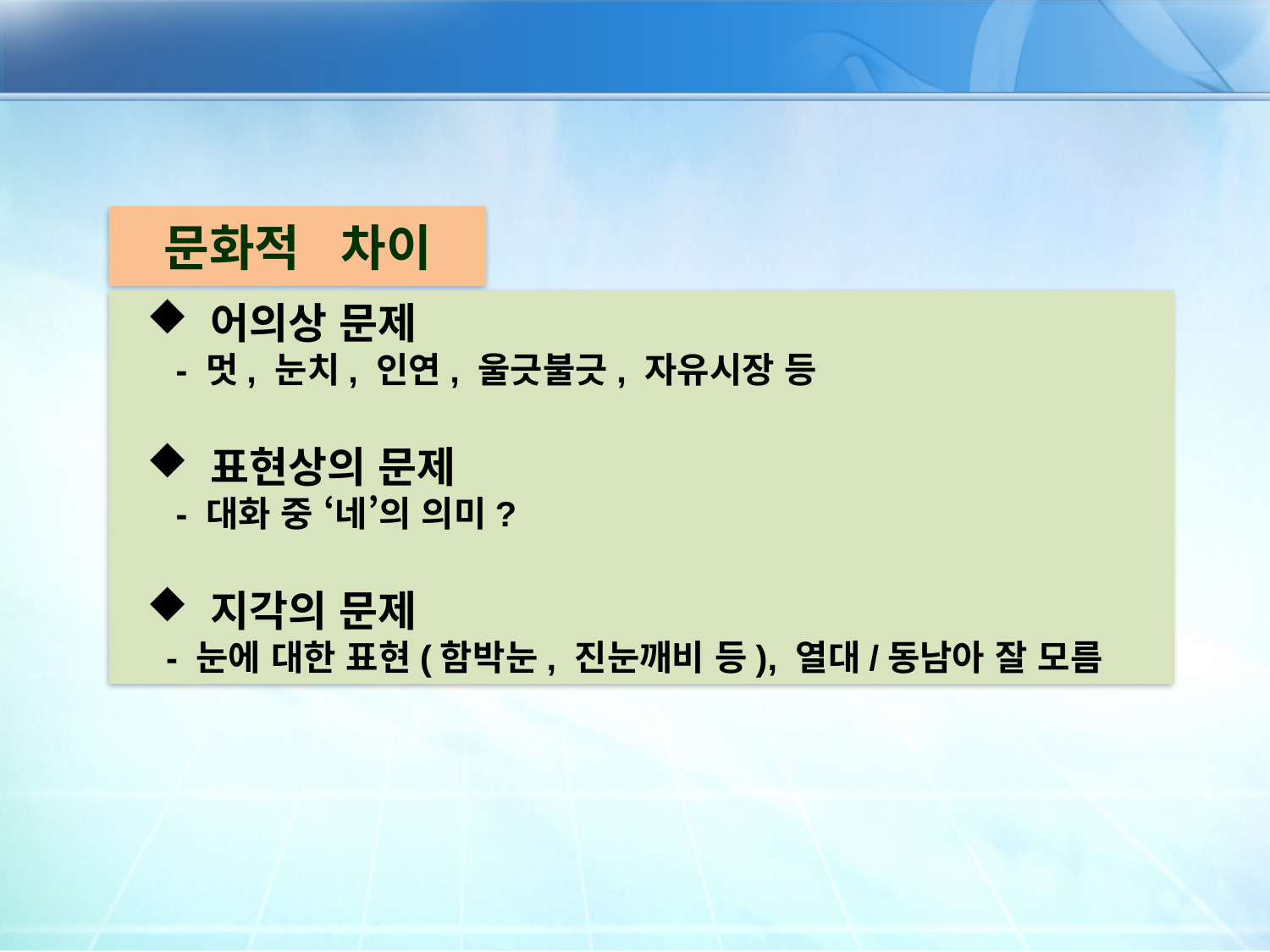

문화적   차이
 어의상 문제
   - 멋, 눈치, 인연, 울긋불긋, 자유시장 등

 표현상의 문제
   - 대화 중 ‘네’의 의미?

 지각의 문제
  - 눈에 대한 표현(함박눈, 진눈깨비 등), 열대/동남아 잘 모름